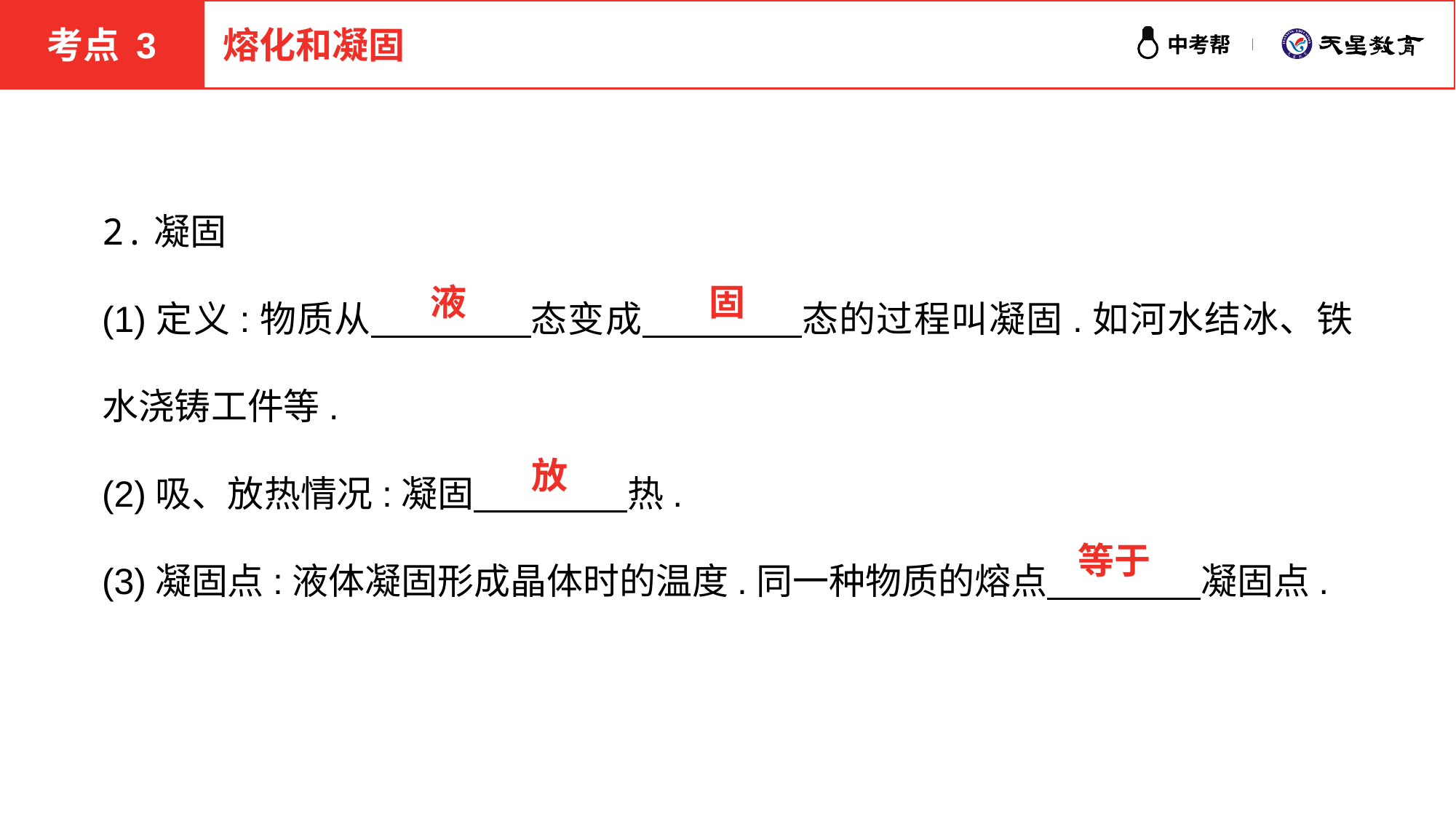

考点 3
熔化和凝固
2.凝固
(1)定义:物质从 　　　　态变成 　　　　态的过程叫凝固.如河水结冰、铁水浇铸工件等.
(2)吸、放热情况:凝固 　　　　热.
(3)凝固点:液体凝固形成晶体时的温度.同一种物质的熔点 　　　　凝固点.
液
固
放
等于